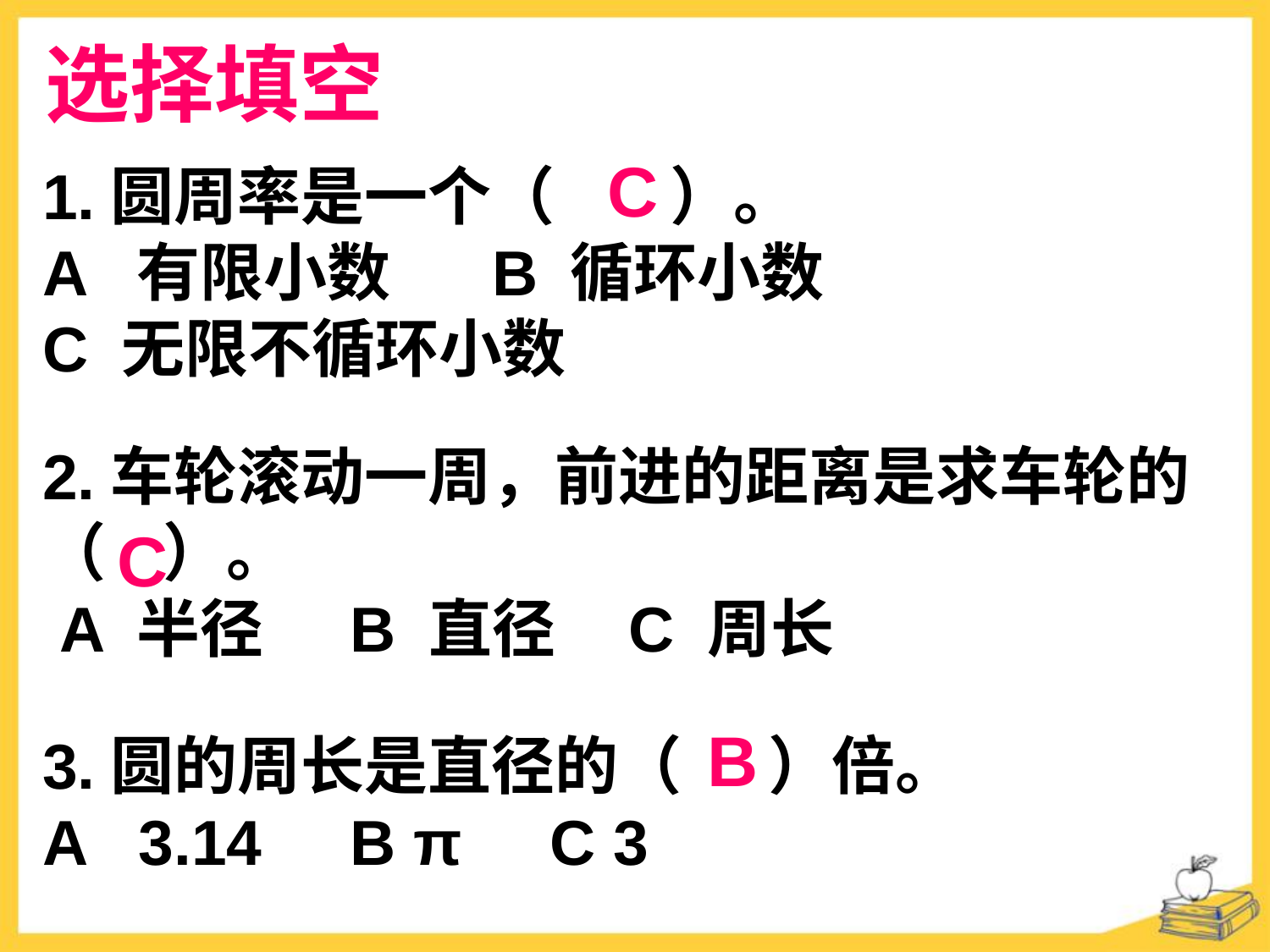

选择填空
C
1.圆周率是一个（        ）。
A  有限小数      B 循环小数
C 无限不循环小数

2.车轮滚动一周，前进的距离是求车轮的（    ）。
 A 半径     B 直径    C 周长
C
B
3.圆的周长是直径的（      ）倍。
A   3.14     B π     C 3